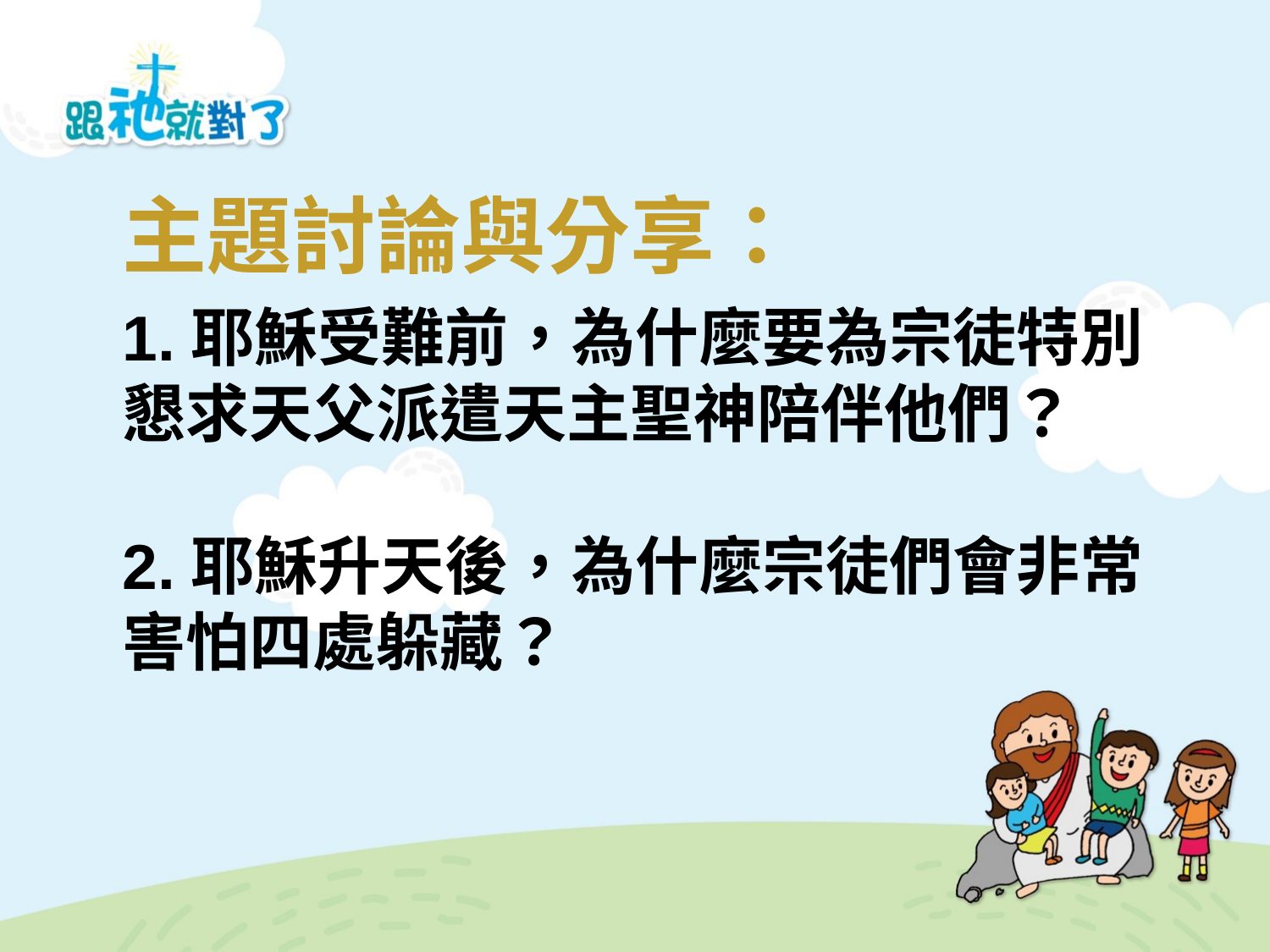

主題討論與分享：
1.耶穌受難前，為什麼要為宗徒特別懇求天父派遣天主聖神陪伴他們？

2.耶穌升天後，為什麼宗徒們會非常害怕四處躲藏？